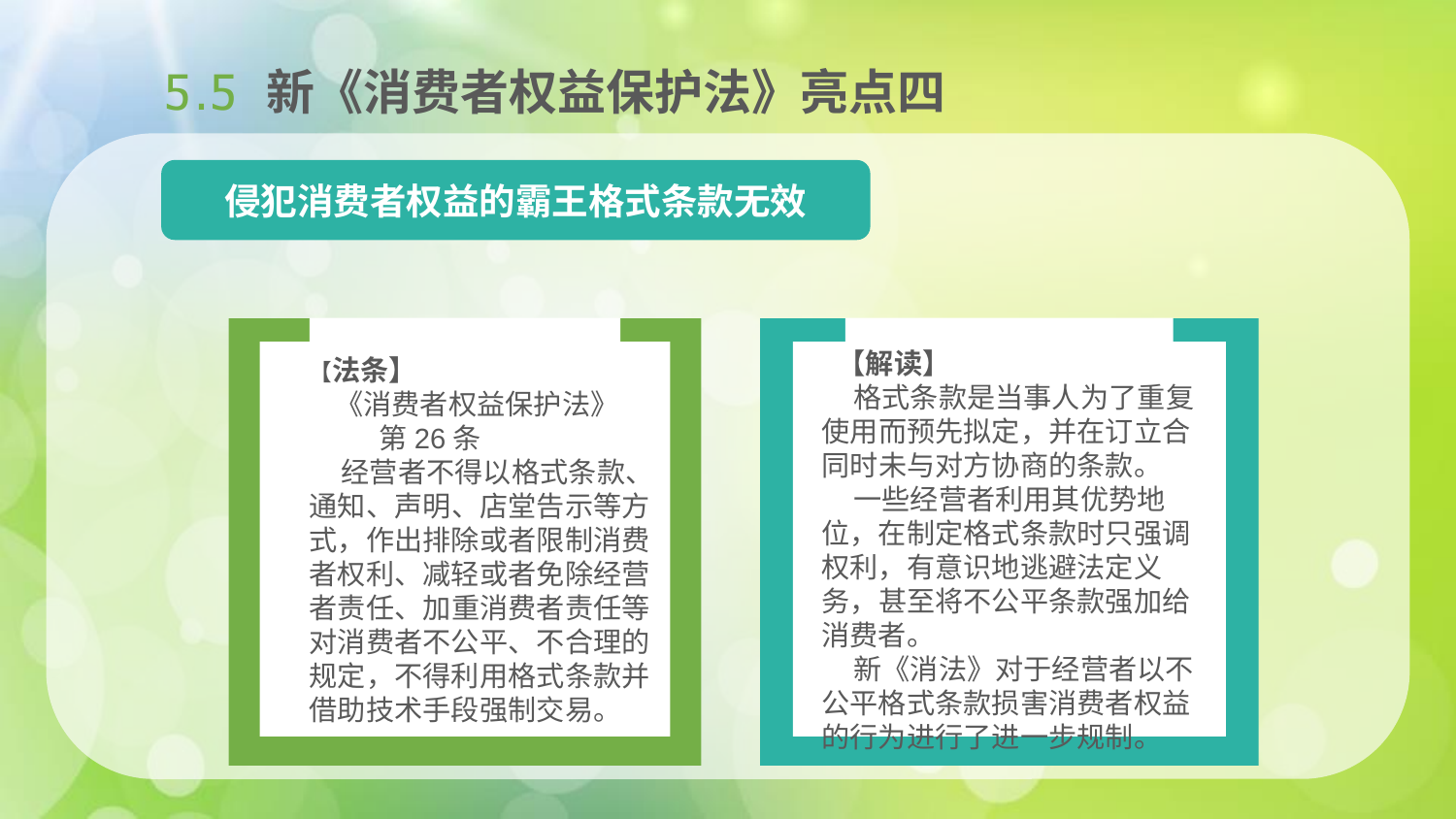

5.5 新《消费者权益保护法》亮点四
侵犯消费者权益的霸王格式条款无效

【法条】
   《消费者权益保护法》
          第26条
    经营者不得以格式条款、通知、声明、店堂告示等方式，作出排除或者限制消费者权利、减轻或者免除经营者责任、加重消费者责任等对消费者不公平、不合理的规定，不得利用格式条款并借助技术手段强制交易。

  【解读】
    格式条款是当事人为了重复使用而预先拟定，并在订立合同时未与对方协商的条款。
    一些经营者利用其优势地位，在制定格式条款时只强调权利，有意识地逃避法定义务，甚至将不公平条款强加给消费者。
    新《消法》对于经营者以不公平格式条款损害消费者权益的行为进行了进一步规制。